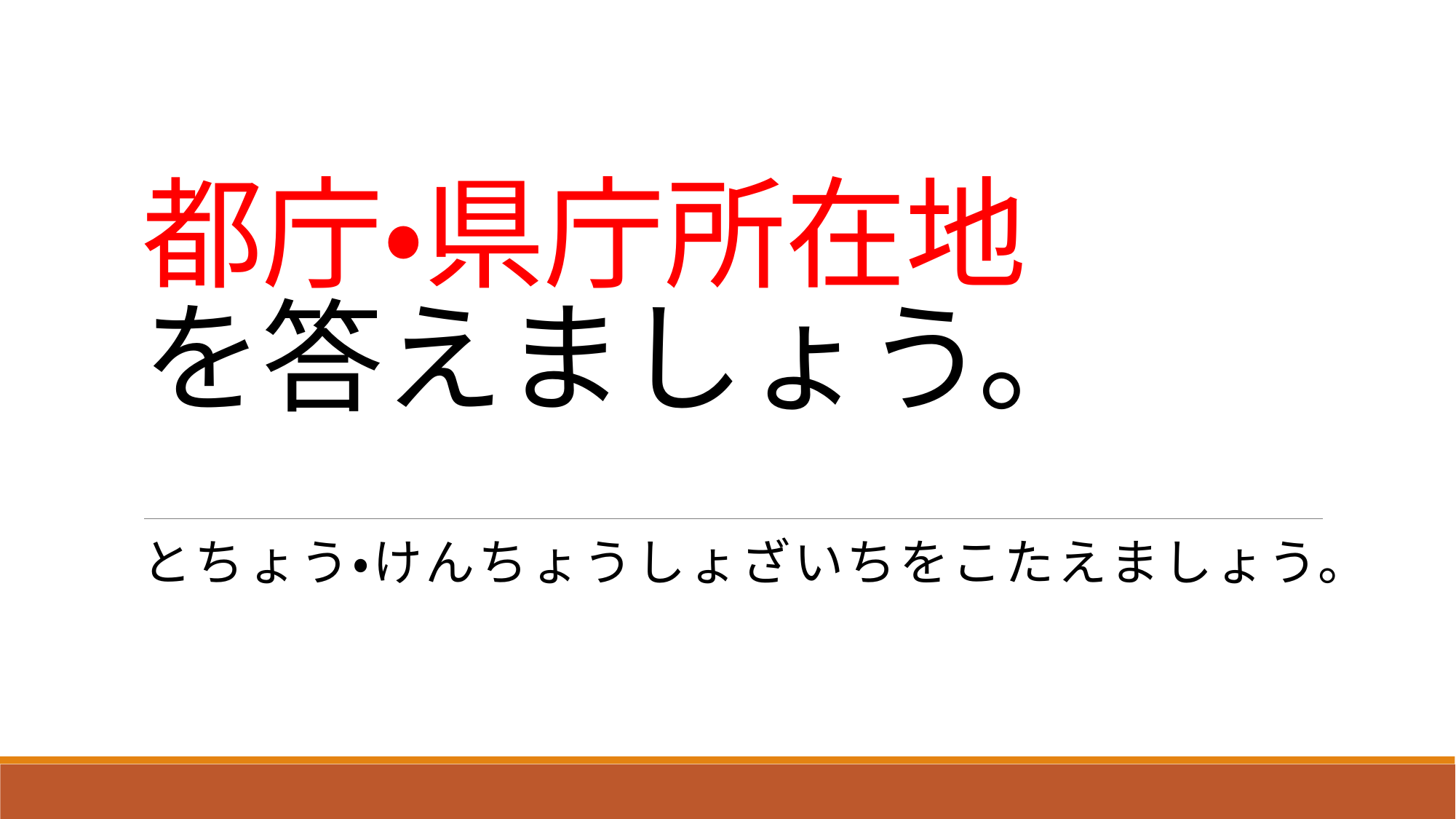

# 都庁・県庁所在地 を答えましょう。
とちょう・けんちょうしょざいちをこたえましょう。